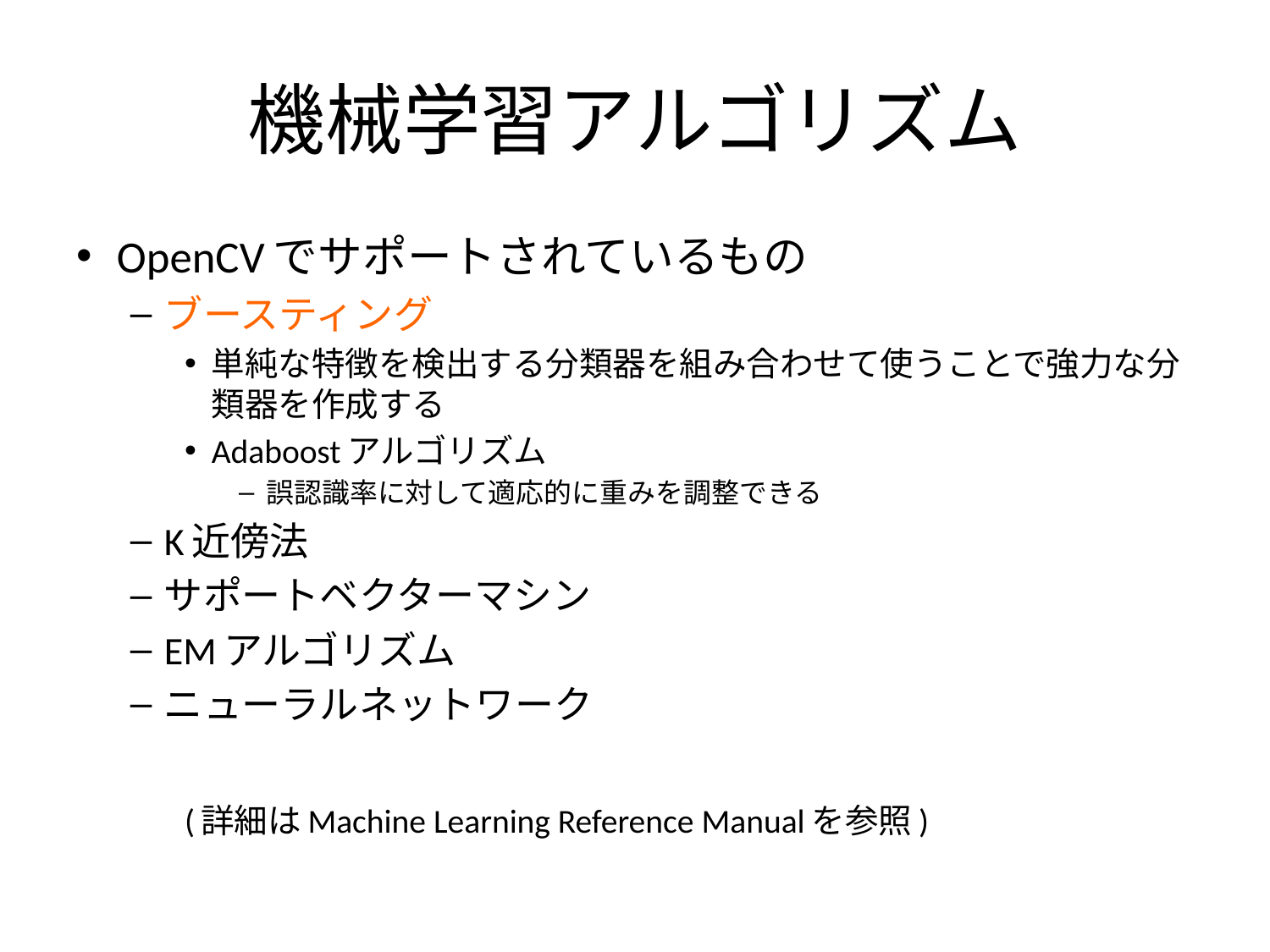

# 機械学習アルゴリズム
OpenCVでサポートされているもの
ブースティング
単純な特徴を検出する分類器を組み合わせて使うことで強力な分類器を作成する
Adaboostアルゴリズム
誤認識率に対して適応的に重みを調整できる
K近傍法
サポートベクターマシン
EMアルゴリズム
ニューラルネットワーク

(詳細はMachine Learning Reference Manualを参照)